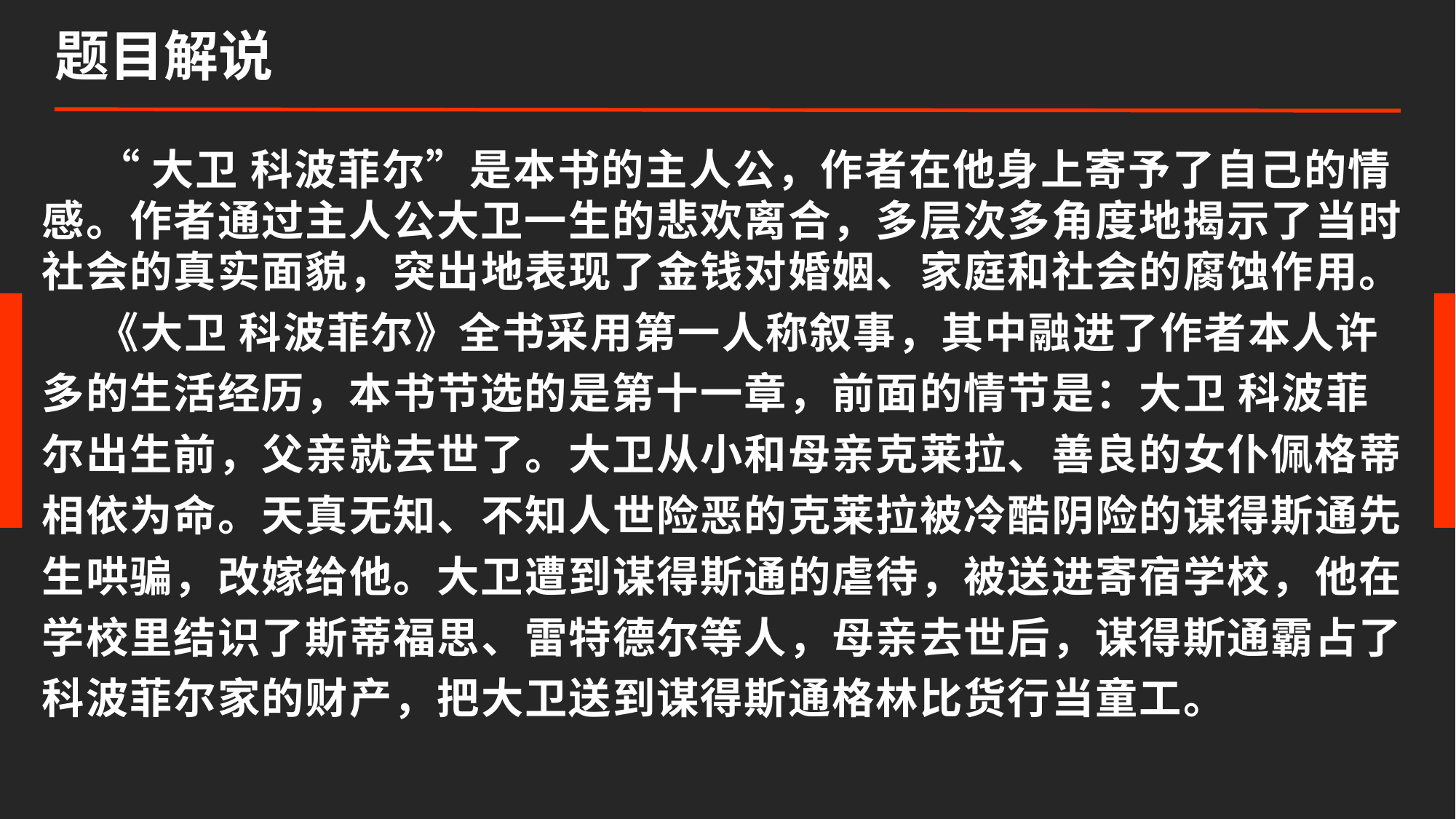

题目解说
     “大卫 科波菲尔”是本书的主人公，作者在他身上寄予了自己的情感。作者通过主人公大卫一生的悲欢离合，多层次多角度地揭示了当时社会的真实面貌，突出地表现了金钱对婚姻、家庭和社会的腐蚀作用。
    《大卫 科波菲尔》全书采用第一人称叙事，其中融进了作者本人许多的生活经历，本书节选的是第十一章，前面的情节是：大卫 科波菲尔出生前，父亲就去世了。大卫从小和母亲克莱拉、善良的女仆佩格蒂相依为命。天真无知、不知人世险恶的克莱拉被冷酷阴险的谋得斯通先生哄骗，改嫁给他。大卫遭到谋得斯通的虐待，被送进寄宿学校，他在学校里结识了斯蒂福思、雷特德尔等人，母亲去世后，谋得斯通霸占了科波菲尔家的财产，把大卫送到谋得斯通格林比货行当童工。